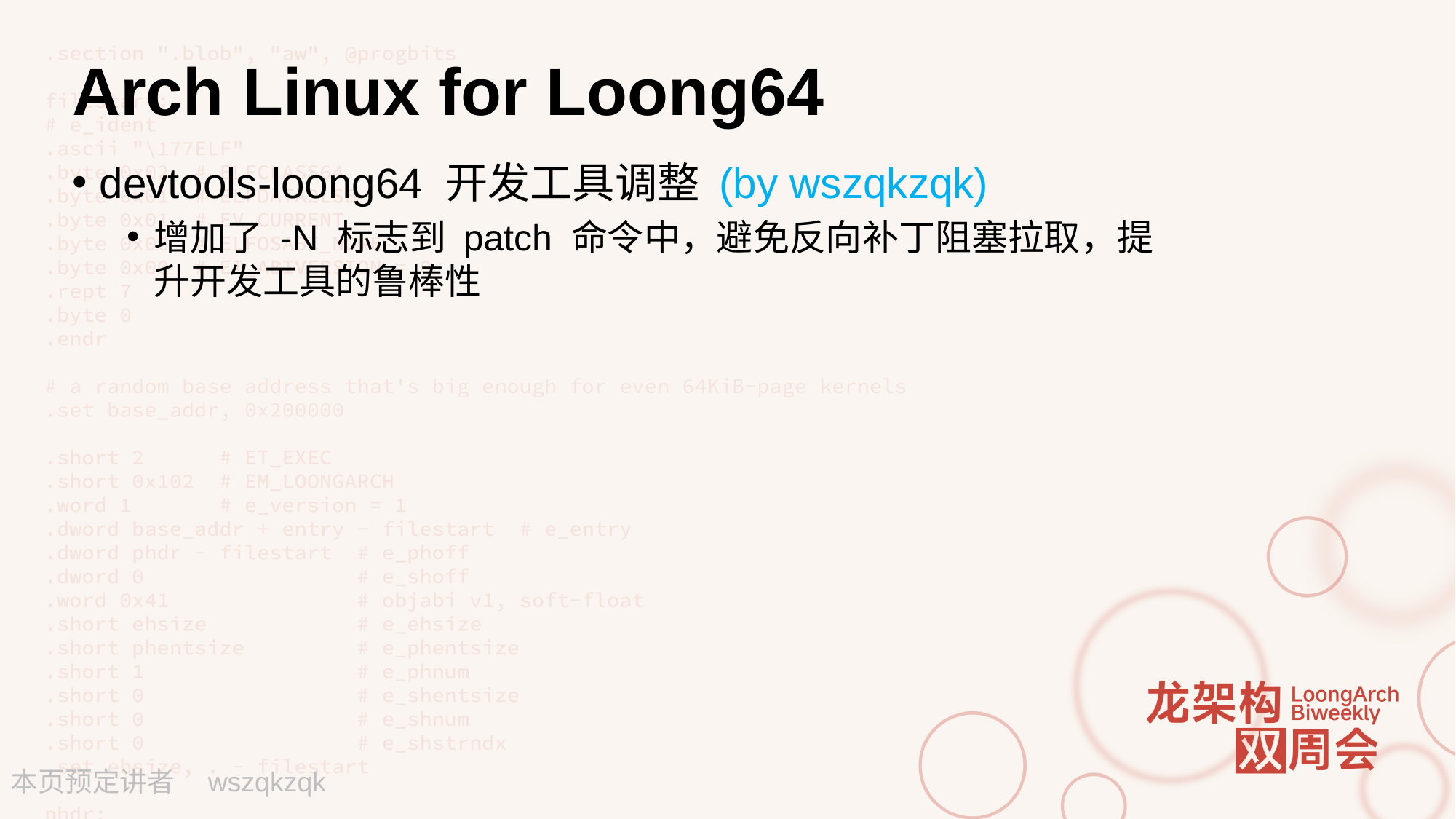

# Arch Linux for Loong64
devtools-loong64 开发工具调整 (by wszqkzqk)
增加了 -N 标志到 patch 命令中，避免反向补丁阻塞拉取，提升开发工具的鲁棒性

wszqkzqk